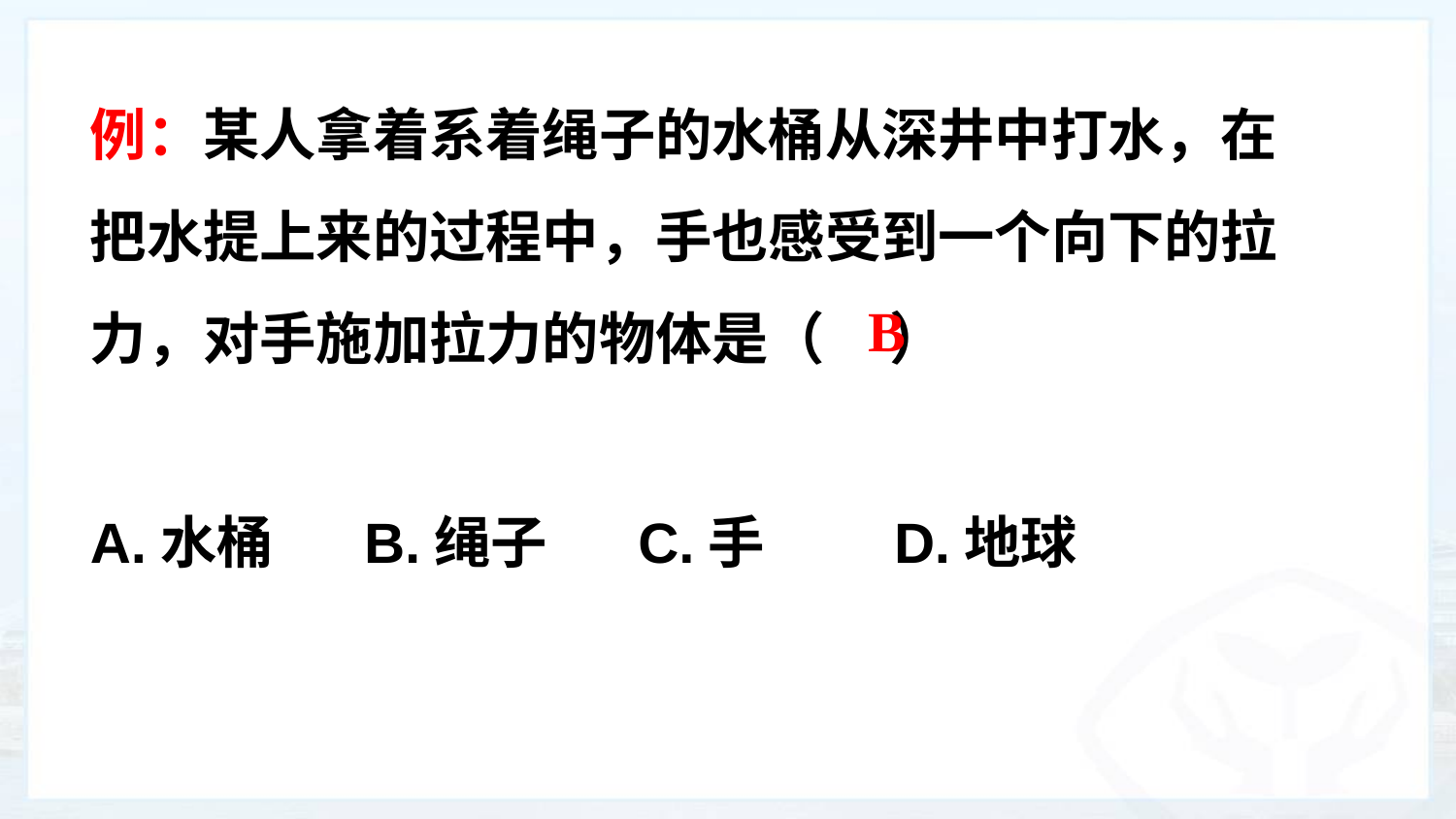

例：某人拿着系着绳子的水桶从深井中打水，在把水提上来的过程中，手也感受到一个向下的拉力，对手施加拉力的物体是（     ）

A.水桶      B.绳子      C.手         D.地球
B